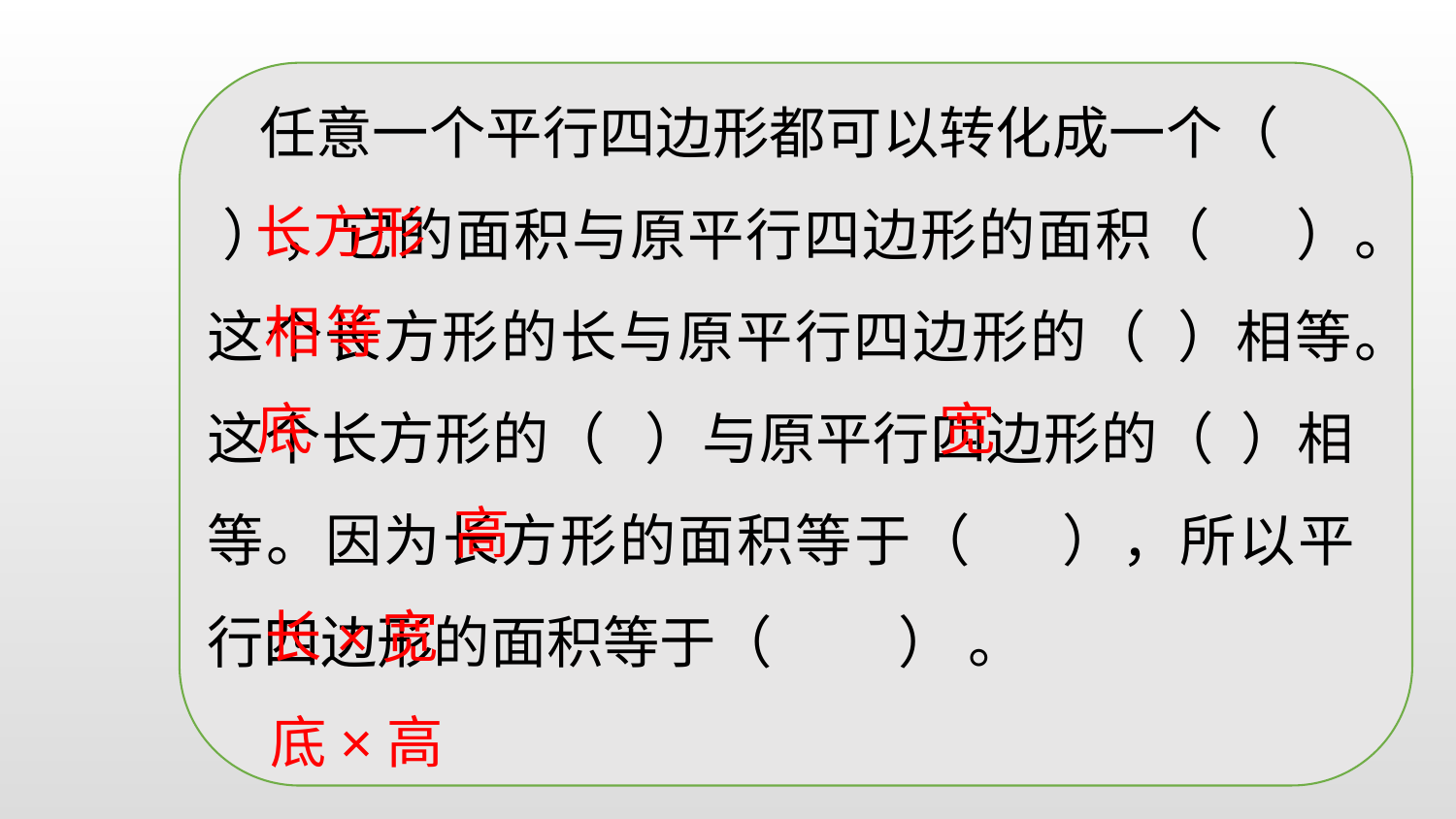

任意一个平行四边形都可以转化成一个（        ），它的面积与原平行四边形的面积（      ）。这个长方形的长与原平行四边形的（  ）相等。这个长方形的（   ）与原平行四边形的（  ）相等。因为长方形的面积等于（      ），所以平行四边形的面积等于（          ） 。

长方形
相等
底
宽
高
长×宽
底×高